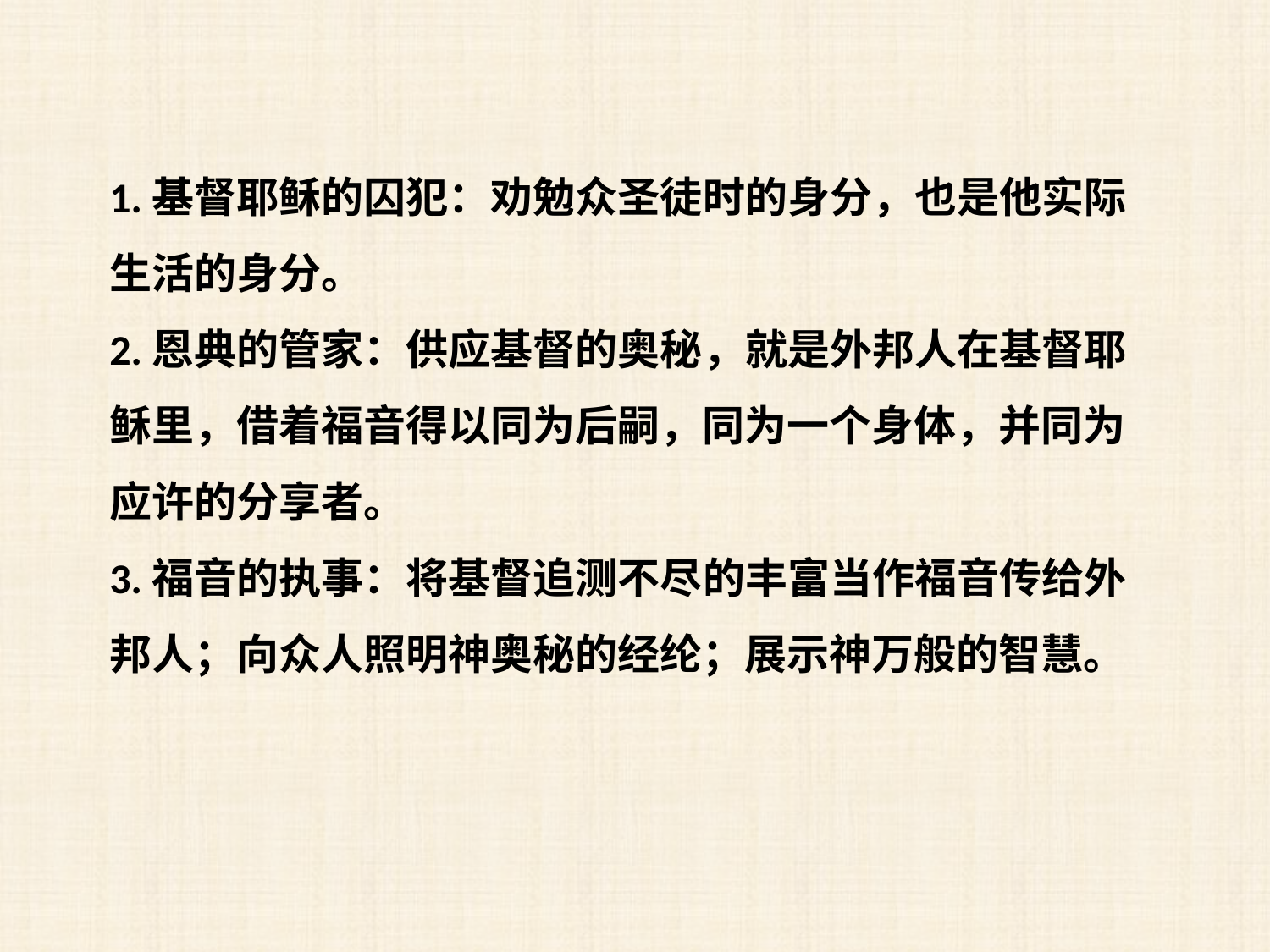

1.基督耶稣的囚犯：劝勉众圣徒时的身分，也是他实际生活的身分。
2.恩典的管家：供应基督的奥秘，就是外邦人在基督耶稣里，借着福音得以同为后嗣，同为一个身体，并同为应许的分享者。
3.福音的执事：将基督追测不尽的丰富当作福音传给外邦人；向众人照明神奥秘的经纶；展示神万般的智慧。